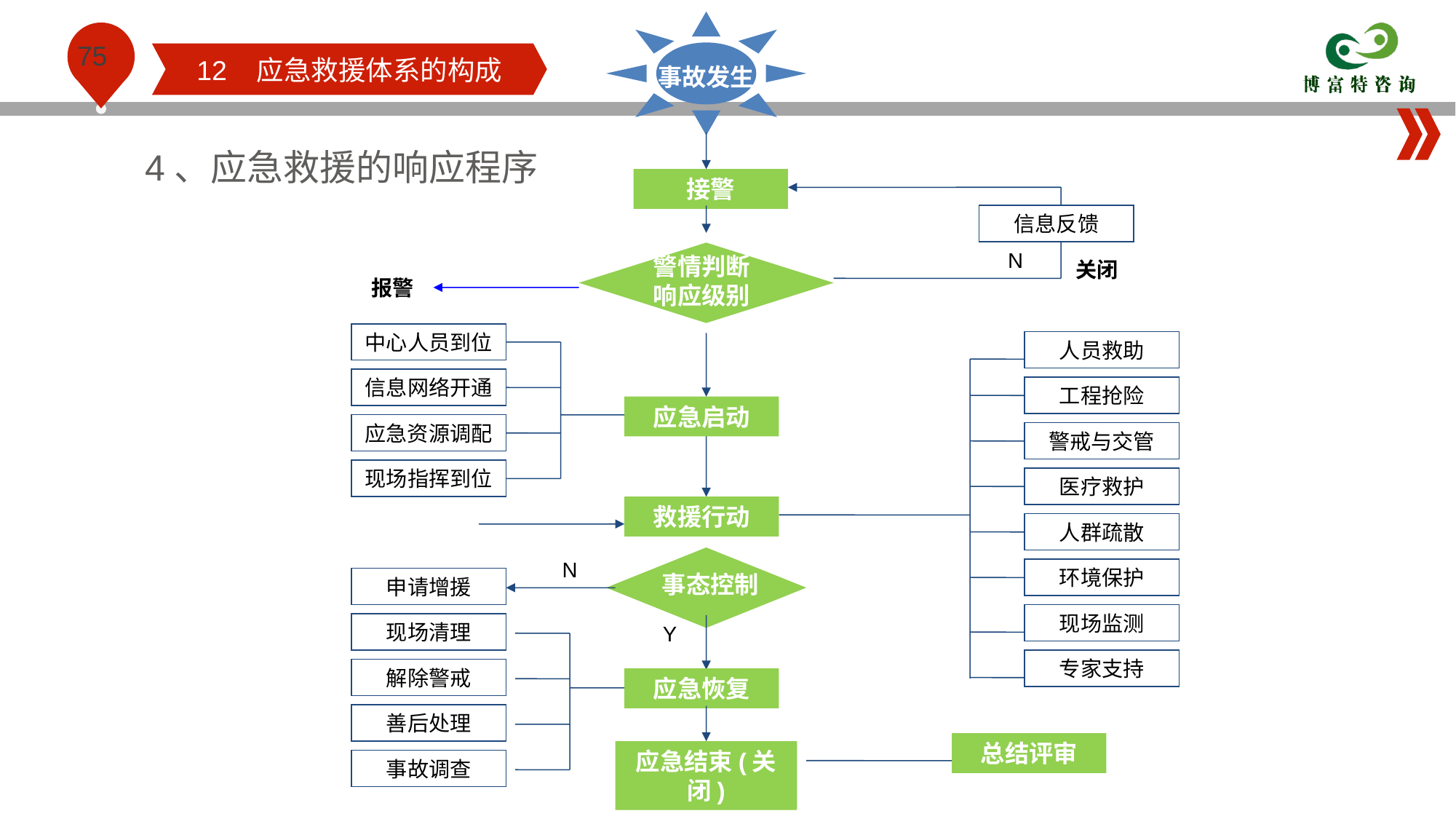

事故发生

接警

信息反馈

N

警情判断
响应级别
关闭
报警

中心人员到位
人员救助

信息网络开通
工程抢险

应急启动
应急资源调配

警戒与交管

现场指挥到位
医疗救护

救援行动

人群疏散

N
环境保护
事态控制
申请增援

现场监测
现场清理
Y

专家支持
解除警戒
应急恢复

善后处理

总结评审
应急结束(关闭)
事故调查

12   应急救援体系的构成
4、应急救援的响应程序